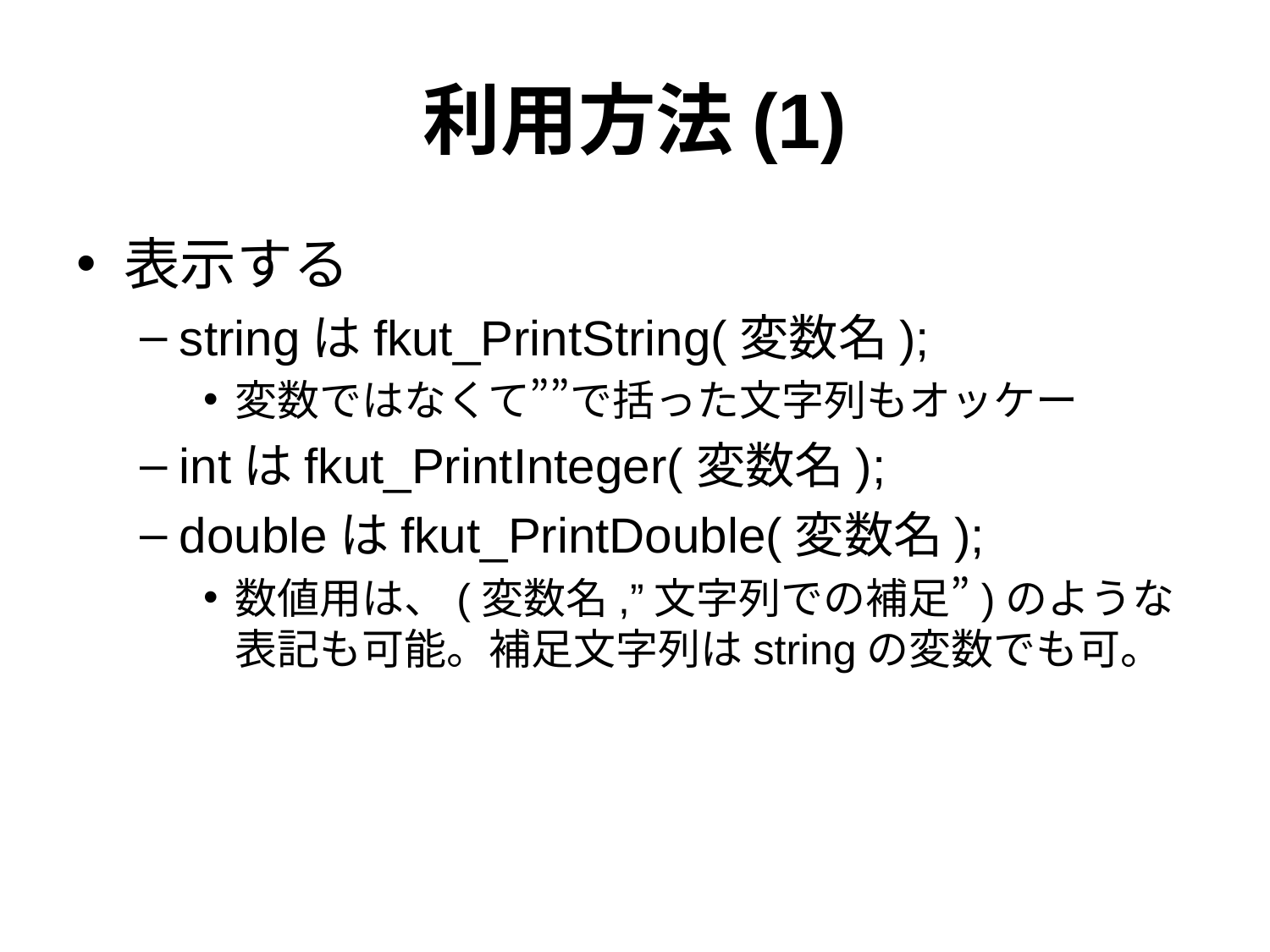

# 利用方法(1)
表示する
stringはfkut_PrintString(変数名);
変数ではなくて””で括った文字列もオッケー
intはfkut_PrintInteger(変数名);
doubleはfkut_PrintDouble(変数名);
数値用は、(変数名,”文字列での補足”)のような
表記も可能。補足文字列はstringの変数でも可。